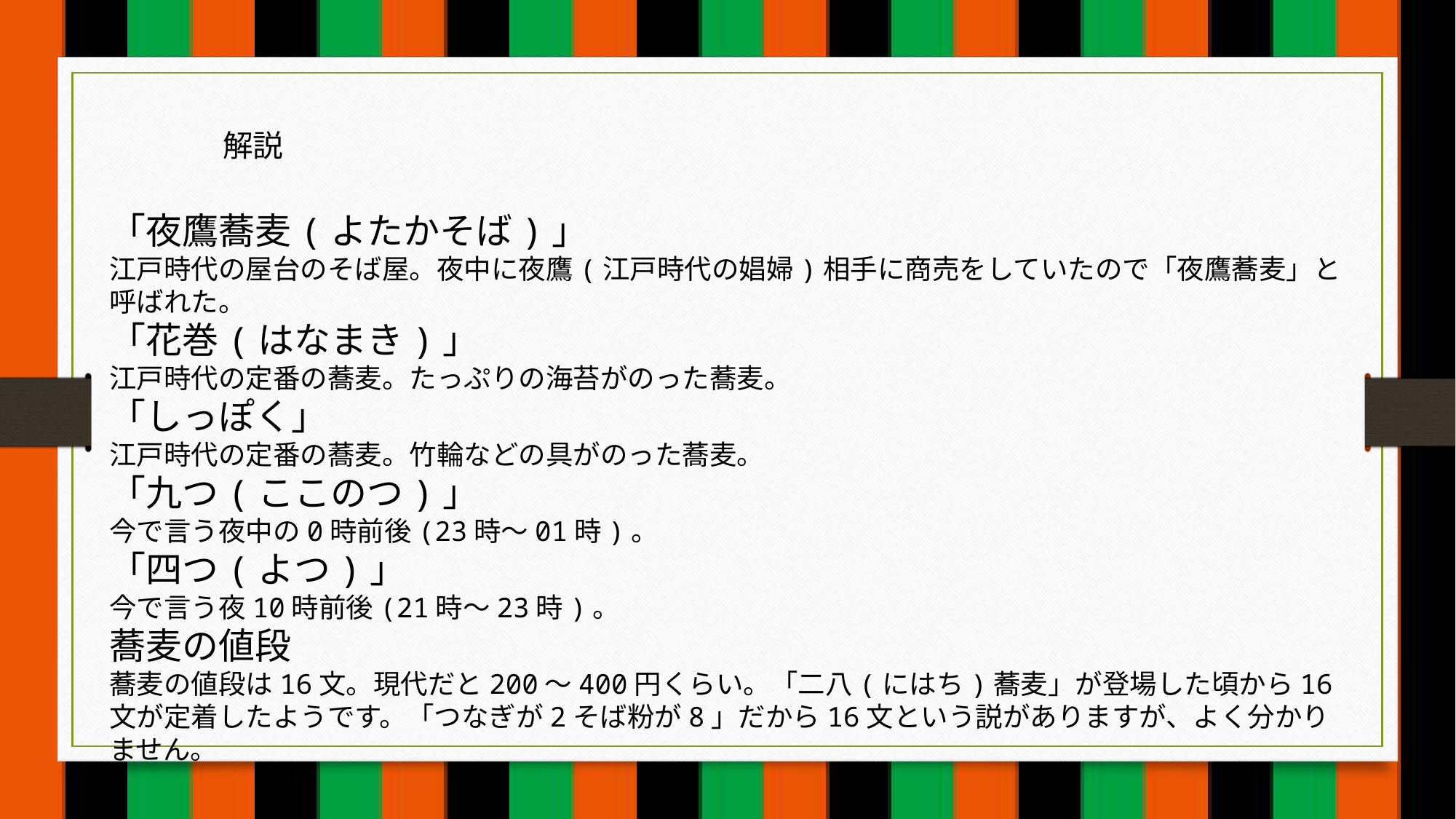

解説
「夜鷹蕎麦(よたかそば)」
江戸時代の屋台のそば屋。夜中に夜鷹(江戸時代の娼婦)相手に商売をしていたので「夜鷹蕎麦」と呼ばれた。
「花巻(はなまき)」
江戸時代の定番の蕎麦。たっぷりの海苔がのった蕎麦。
「しっぽく」
江戸時代の定番の蕎麦。竹輪などの具がのった蕎麦。
「九つ(ここのつ)」
今で言う夜中の0時前後(23時～01時)。
「四つ(よつ)」
今で言う夜10時前後(21時～23時)。
蕎麦の値段
蕎麦の値段は16文。現代だと200～400円くらい。「二八(にはち)蕎麦」が登場した頃から16文が定着したようです。「つなぎが2そば粉が8」だから16文という説がありますが、よく分かりません。